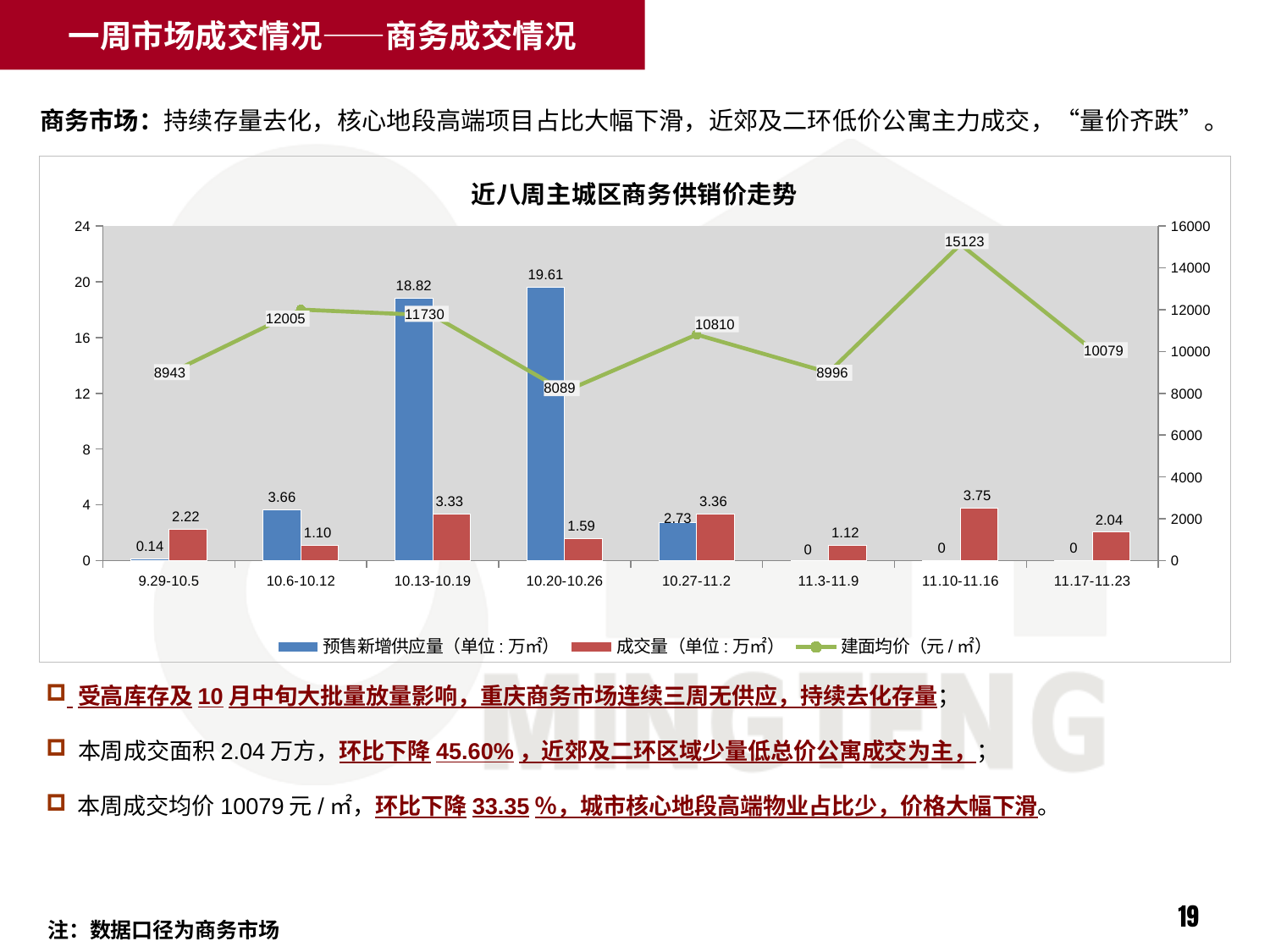

一周市场成交情况——商务成交情况
商务市场：持续存量去化，核心地段高端项目占比大幅下滑，近郊及二环低价公寓主力成交，“量价齐跌”。

### Chart

| Category | 预售新增供应量（单位:万㎡） | 成交量（单位:万㎡） | 建面均价（元/㎡） |
|---|---|---|---|
| 9.29-10.5 | 0.14 | 2.22 | 8943.0 |
| 10.6-10.12 | 3.66 | 1.1 | 12005.0 |
| 10.13-10.19 | 18.82 | 3.3299999999999987 | 11730.0 |
| 10.20-10.26 | 19.610000000000014 | 1.59 | 8089.0 |
| 10.27-11.2 | 2.73 | 3.36 | 10810.0 |
| 11.3-11.9 | 0.0 | 1.12 | 8996.0 |
| 11.10-11.16 | 0.0 | 3.75 | 15123.0 |
| 11.17-11.23 | 0.0 | 2.04 | 10079.0 |
 受高库存及10月中旬大批量放量影响，重庆商务市场连续三周无供应，持续去化存量；

 本周成交面积2.04万方，环比下降45.60%，近郊及二环区域少量低总价公寓成交为主，；

 本周成交均价10079元/㎡，环比下降33.35％，城市核心地段高端物业占比少，价格大幅下滑。
19
注：数据口径为商务市场